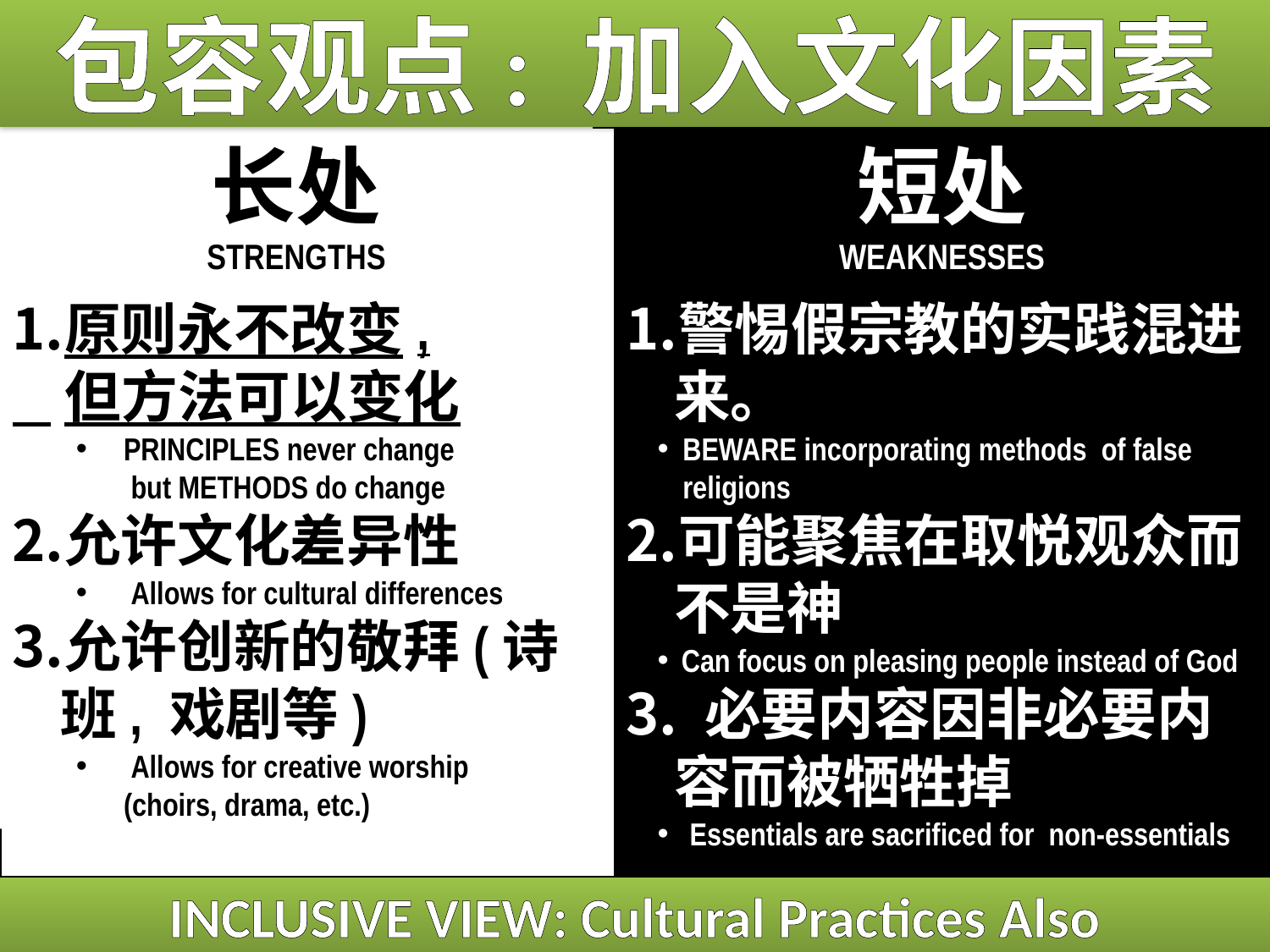

包容观点: 加入文化因素

长处
STRENGTHS

原则永不改变,
   但方法可以变化
PRINCIPLES never change                   but METHODS do change
允许文化差异性
 Allows for cultural differences
允许创新的敬拜(诗班, 戏剧等)
 Allows for creative worship    (choirs, drama, etc.)

短处
WEAKNESSES

警惕假宗教的实践混进来。
BEWARE incorporating methods  of false religions
可能聚焦在取悦观众而不是神
 Can focus on pleasing people instead of God
 必要内容因非必要内容而被牺牲掉
 Essentials are sacrificed for  non-essentials
INCLUSIVE VIEW: Cultural Practices Also